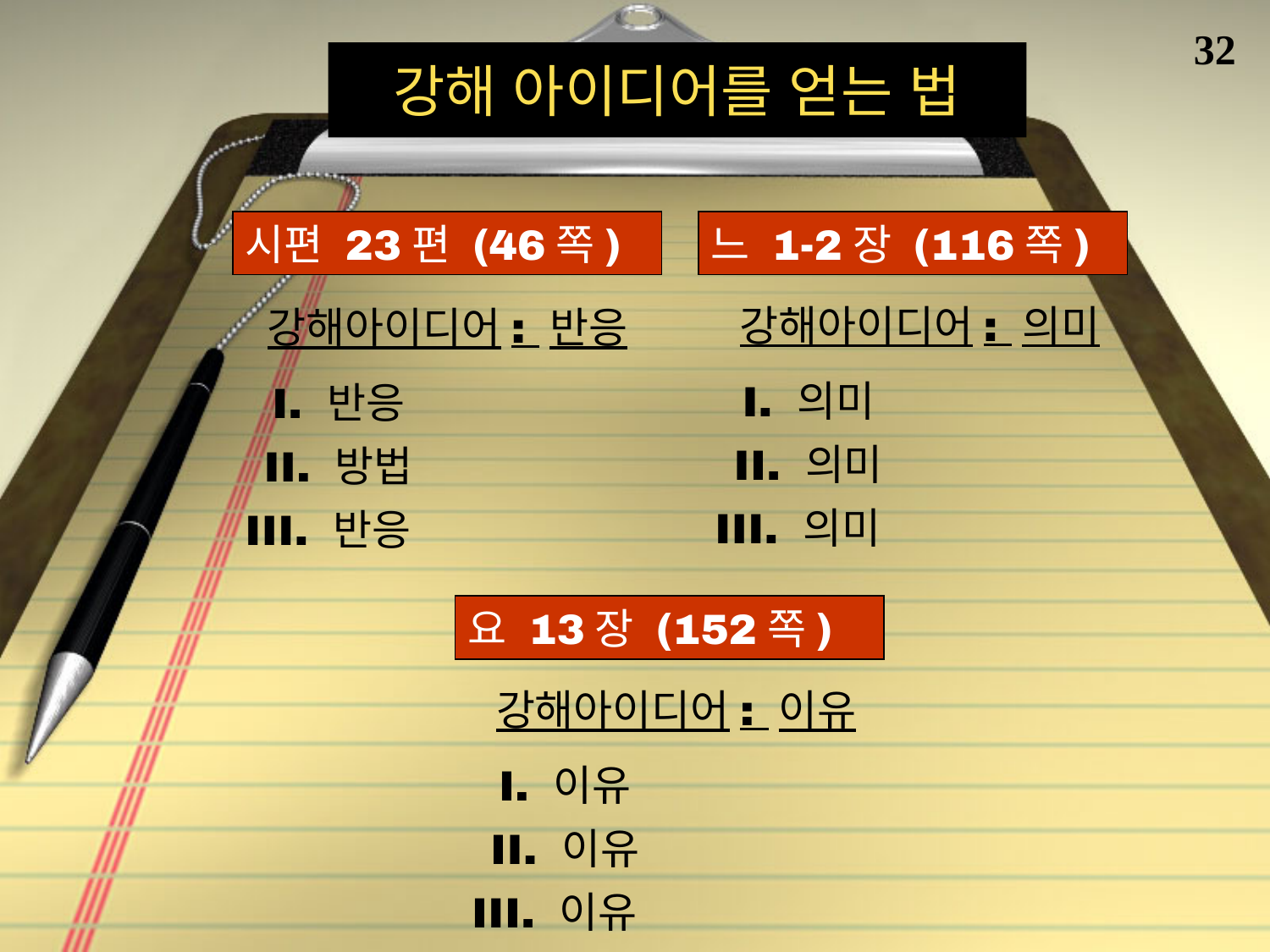

32
강해 아이디어를 얻는 법
시편 23편 (46쪽)
느 1-2장 (116쪽)
강해아이디어: 의미
강해아이디어: 반응
I. 의미
I. 반응
II. 의미
II. 방법
III. 의미
III. 반응
요 13장 (152쪽)
강해아이디어: 이유
I. 이유
II. 이유
III. 이유